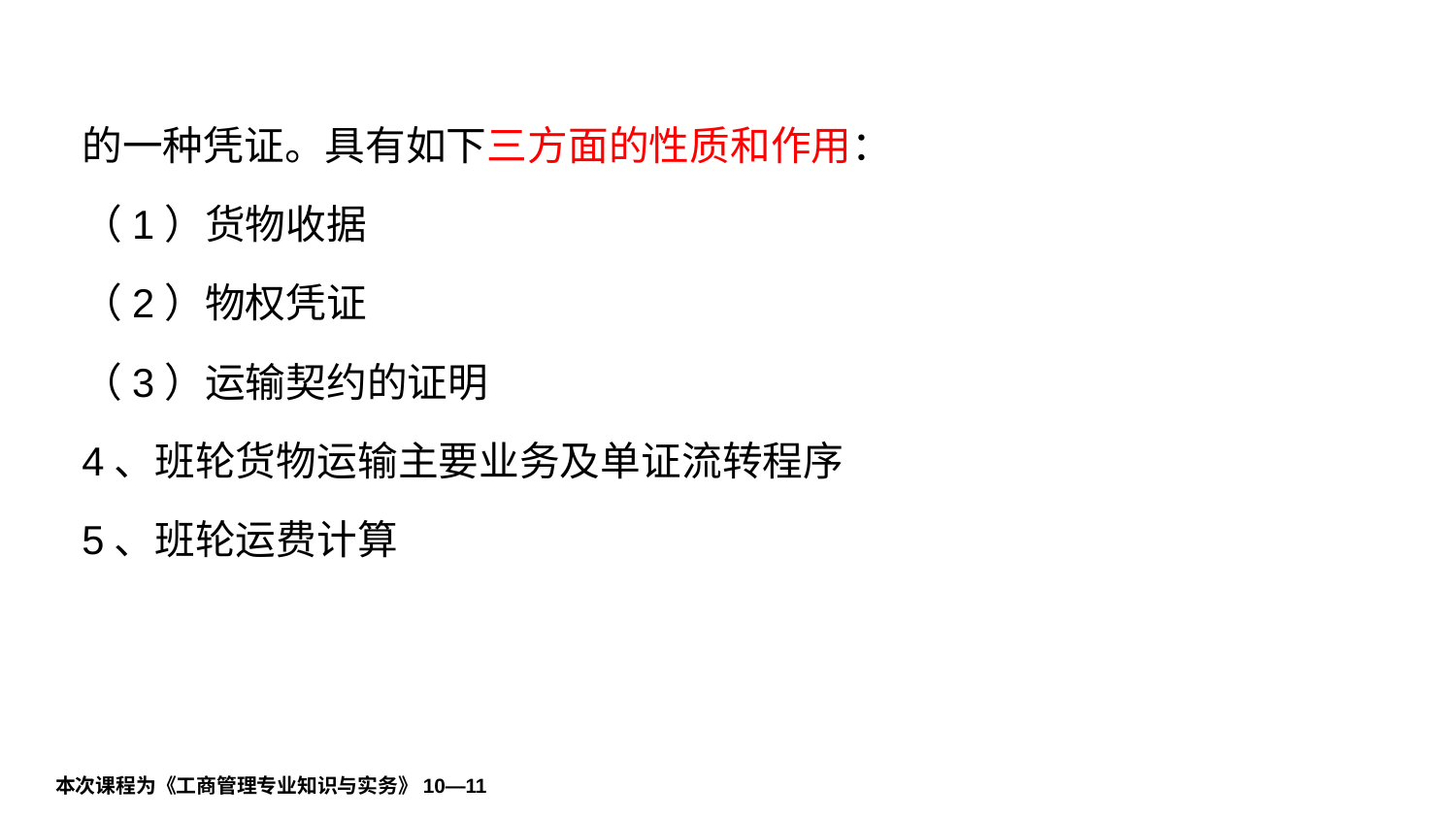

#
的一种凭证。具有如下三方面的性质和作用：
（1）货物收据
（2）物权凭证
（3）运输契约的证明
4、班轮货物运输主要业务及单证流转程序
5、班轮运费计算